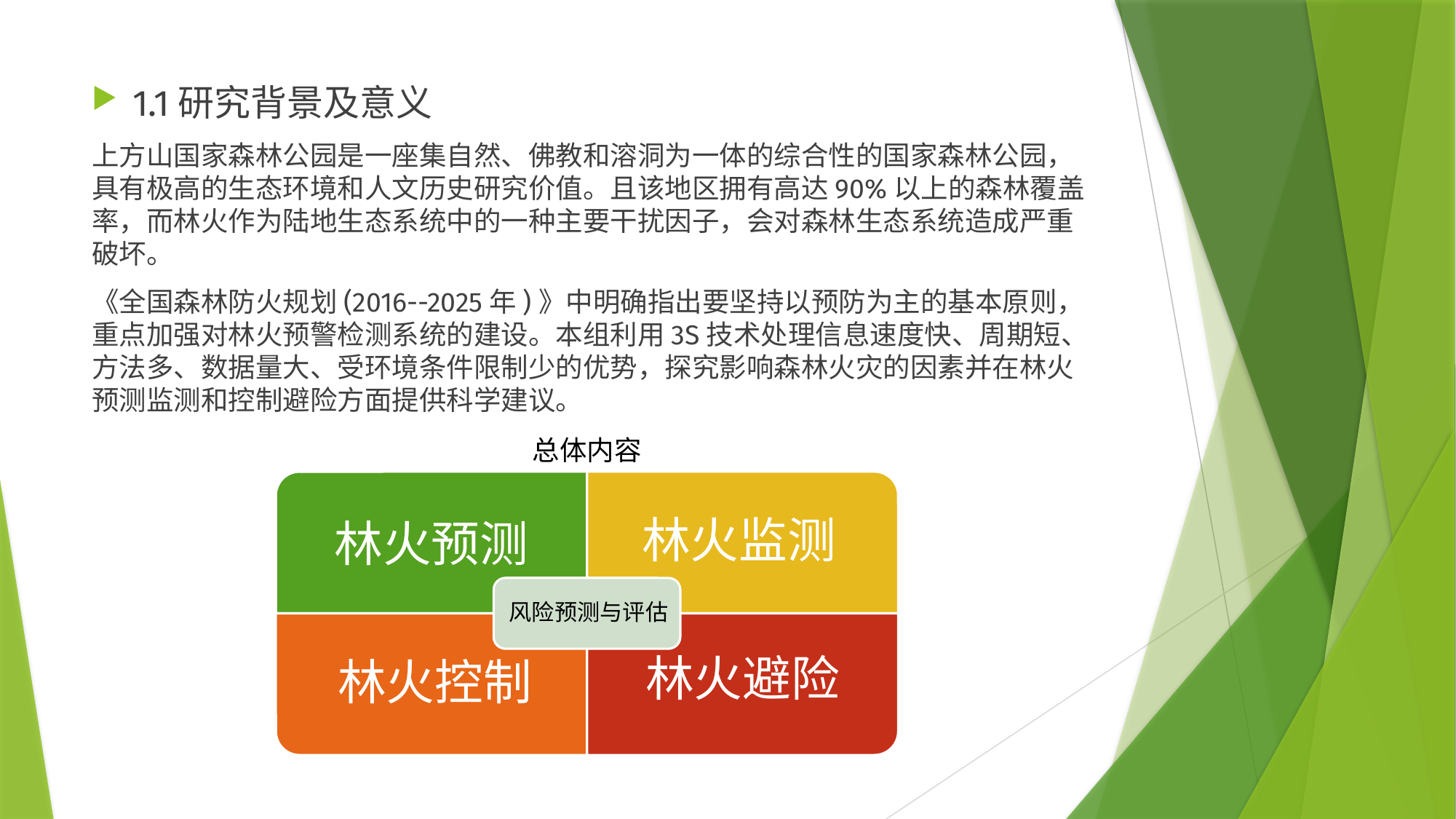

1.1研究背景及意义
上方山国家森林公园是一座集自然、佛教和溶洞为一体的综合性的国家森林公园，具有极高的生态环境和人文历史研究价值。且该地区拥有高达90%以上的森林覆盖率，而林火作为陆地生态系统中的一种主要干扰因子，会对森林生态系统造成严重破坏。
《全国森林防火规划(2016--2025年)》中明确指出要坚持以预防为主的基本原则，重点加强对林火预警检测系统的建设。本组利用3S技术处理信息速度快、周期短、方法多、数据量大、受环境条件限制少的优势，探究影响森林火灾的因素并在林火预测监测和控制避险方面提供科学建议。

总体内容
林火预测
林火监测
林火控制
林火避险
风险预测与评估